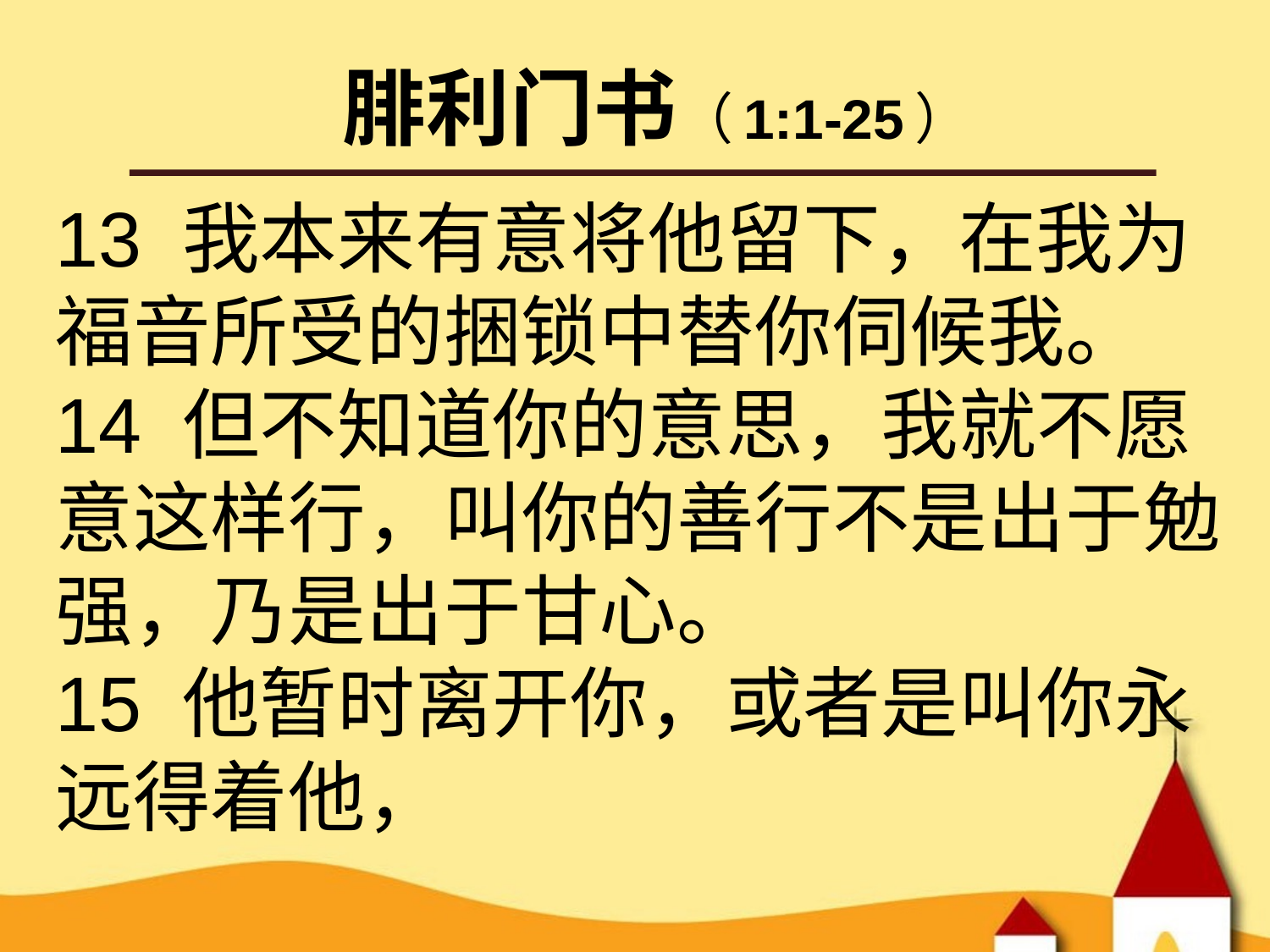

# 腓利门书（1:1-25）

13 我本来有意将他留下，在我为福音所受的捆锁中替你伺候我。
14 但不知道你的意思，我就不愿意这样行，叫你的善行不是出于勉强，乃是出于甘心。
15 他暂时离开你，或者是叫你永远得着他，